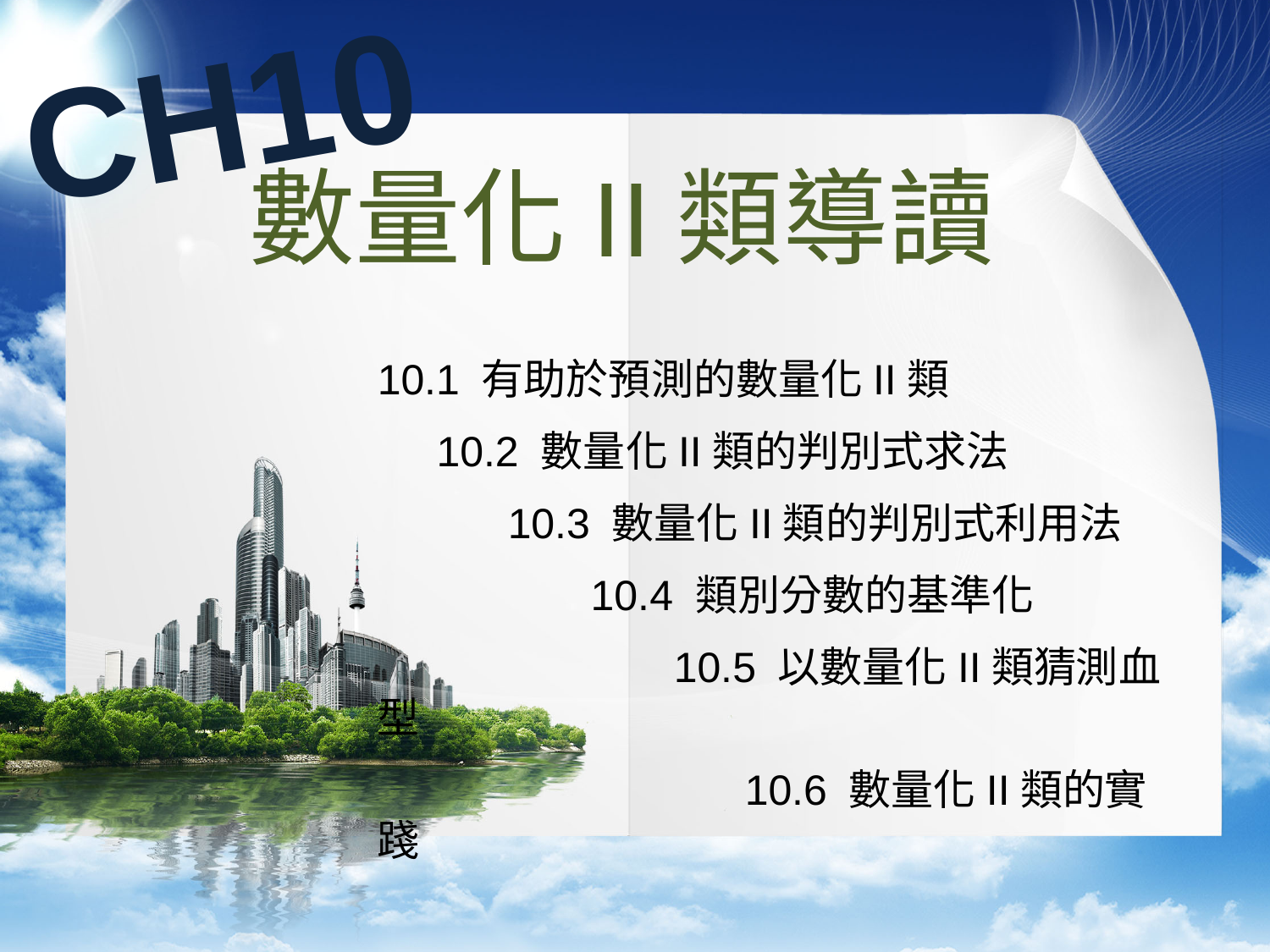

CH10
數量化II類導讀
10.1 有助於預測的數量化II類
     10.2 數量化II類的判別式求法
           10.3 數量化II類的判別式利用法
                  10.4 類別分數的基準化
                         10.5 以數量化II類猜測血型
                               10.6 數量化II類的實踐